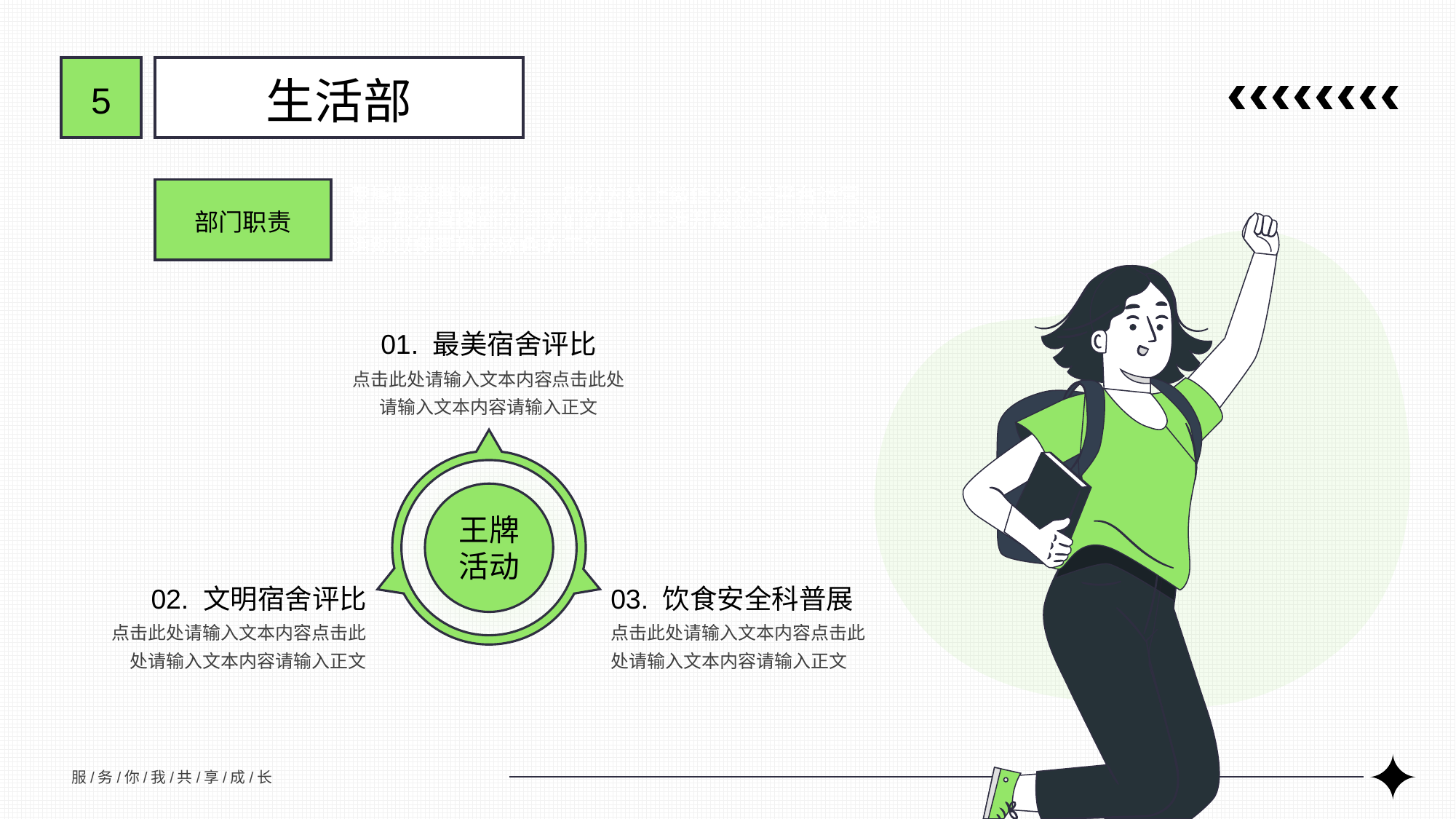

5
生活部
部门职责
专属职能有两部分，一部分为线上微信公众号平台运营，另一部分直接面向同学们的日常生活开展贴近同学们生活活动以使其增光添色的工作。

01. 最美宿舍评比
点击此处请输入文本内容点击此处请输入文本内容请输入正文

王牌活动
03. 饮食安全科普展
02. 文明宿舍评比
点击此处请输入文本内容点击此处请输入文本内容请输入正文
点击此处请输入文本内容点击此处请输入文本内容请输入正文